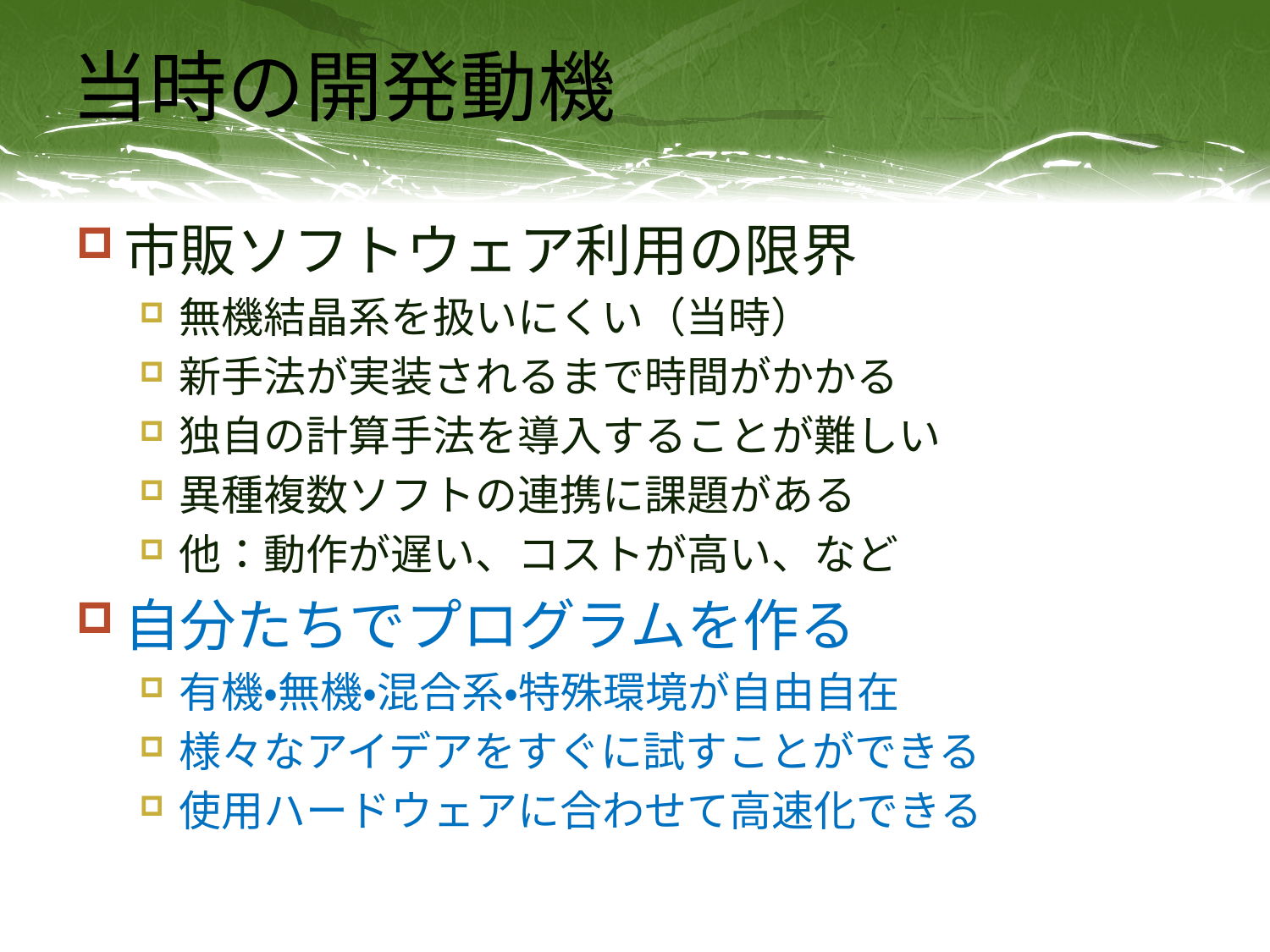

# 当時の開発動機
市販ソフトウェア利用の限界
無機結晶系を扱いにくい（当時）
新手法が実装されるまで時間がかかる
独自の計算手法を導入することが難しい
異種複数ソフトの連携に課題がある
他：動作が遅い、コストが高い、など
自分たちでプログラムを作る
有機・無機・混合系・特殊環境が自由自在
様々なアイデアをすぐに試すことができる
使用ハードウェアに合わせて高速化できる